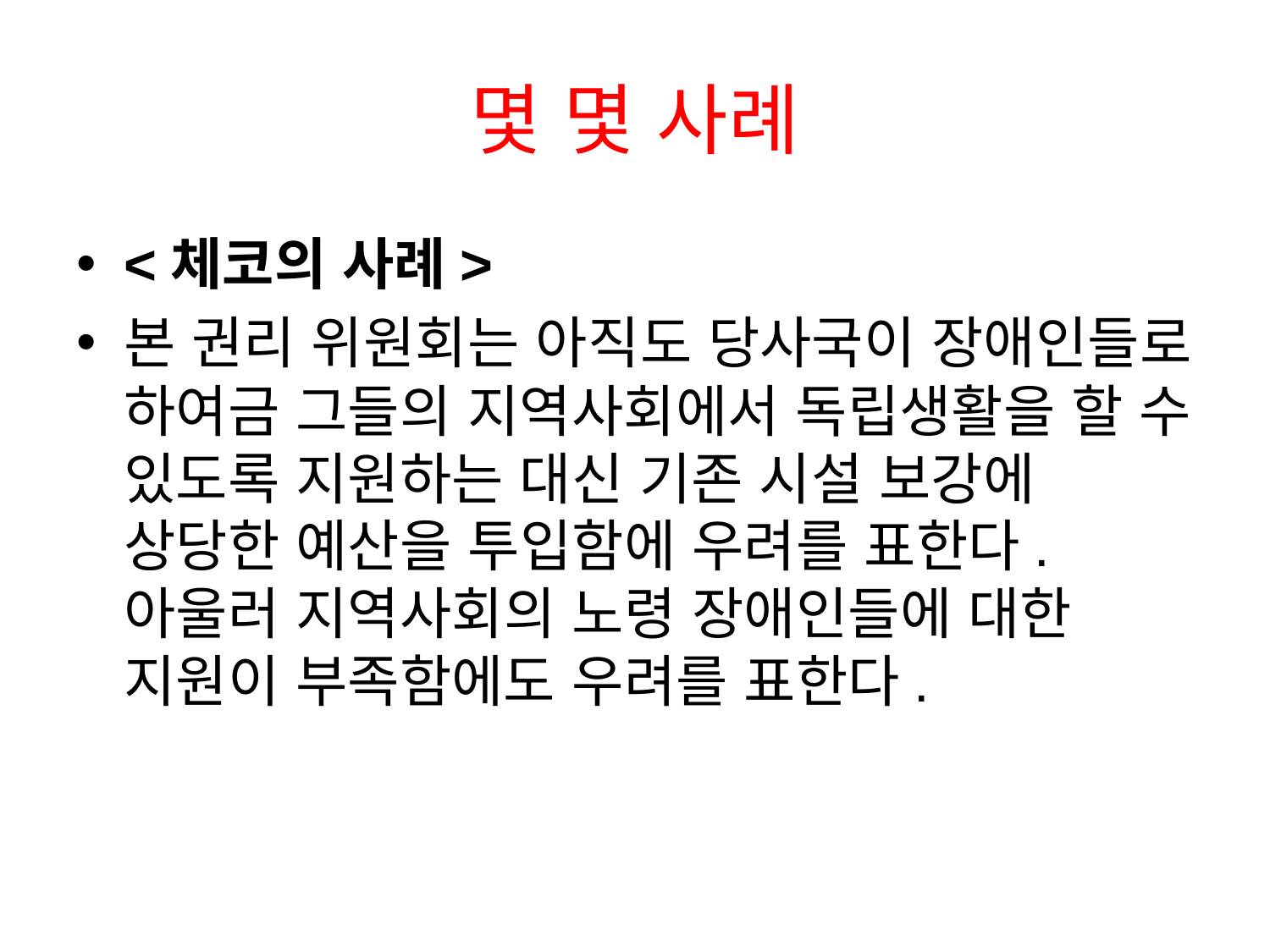

# 몇 몇 사례
<체코의 사례>
본 권리 위원회는 아직도 당사국이 장애인들로 하여금 그들의 지역사회에서 독립생활을 할 수 있도록 지원하는 대신 기존 시설 보강에 상당한 예산을 투입함에 우려를 표한다. 아울러 지역사회의 노령 장애인들에 대한 지원이 부족함에도 우려를 표한다.